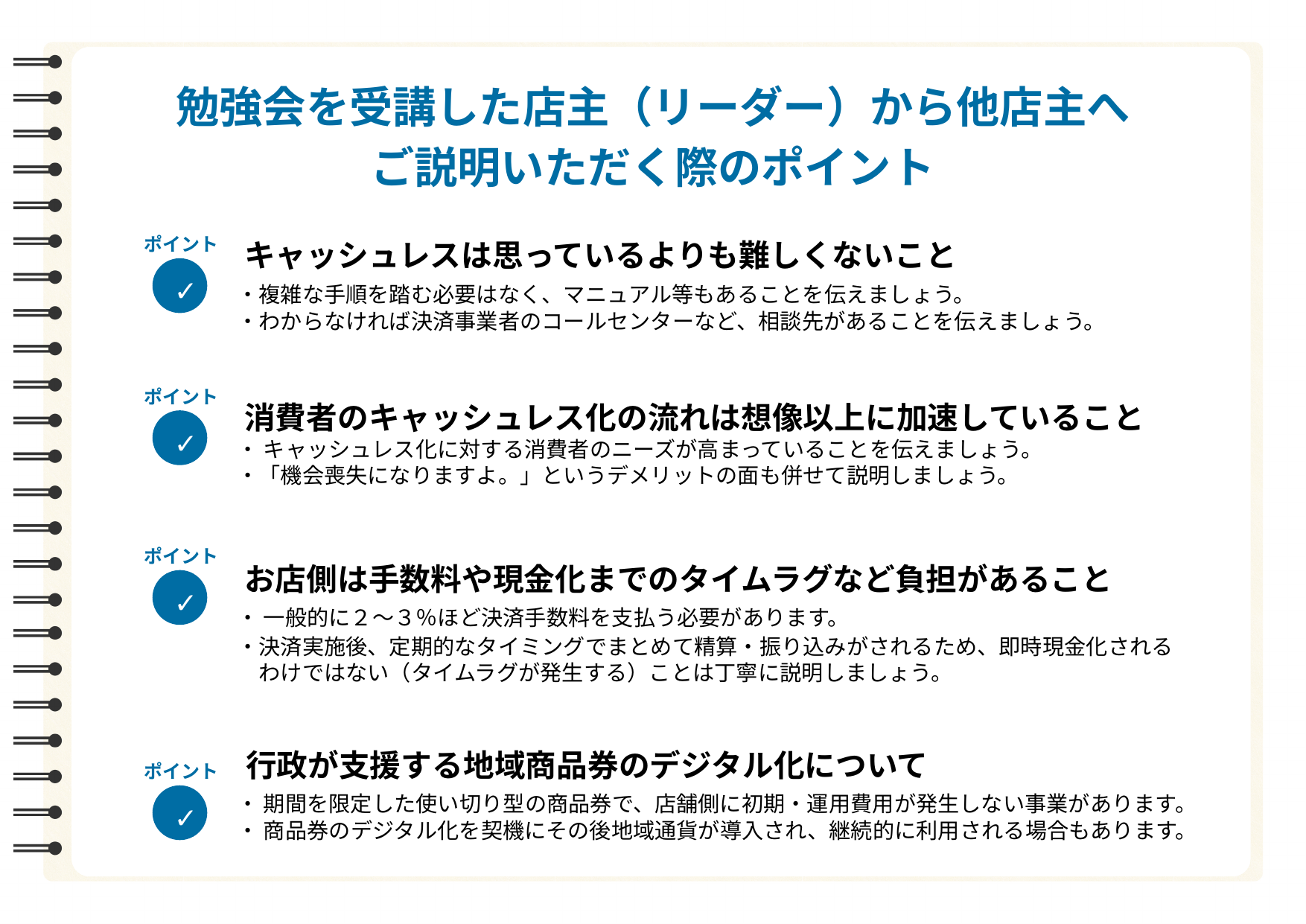

勉強会を受講した店主（リーダー）から他店主へ
ご説明いただく際のポイント
ポイント

✓
キャッシュレスは思っているよりも難しくないこと
・複雑な手順を踏む必要はなく、マニュアル等もあることを伝えましょう。
・わからなければ決済事業者のコールセンターなど、相談先があることを伝えましょう。
ポイント

✓
消費者のキャッシュレス化の流れは想像以上に加速していること
・ キャッシュレス化に対する消費者のニーズが高まっていることを伝えましょう。
・「機会喪失になりますよ。」というデメリットの面も併せて説明しましょう。
ポイント

✓
お店側は手数料や現金化までのタイムラグなど負担があること
・ 一般的に２～３％ほど決済手数料を支払う必要があります。
・決済実施後、定期的なタイミングでまとめて精算・振り込みがされるため、即時現金化される
　わけではない（タイムラグが発生する）ことは丁寧に説明しましょう。
行政が支援する地域商品券のデジタル化について
ポイント

✓
・ 期間を限定した使い切り型の商品券で、店舗側に初期・運用費用が発生しない事業があります。
・ 商品券のデジタル化を契機にその後地域通貨が導入され、継続的に利用される場合もあります。